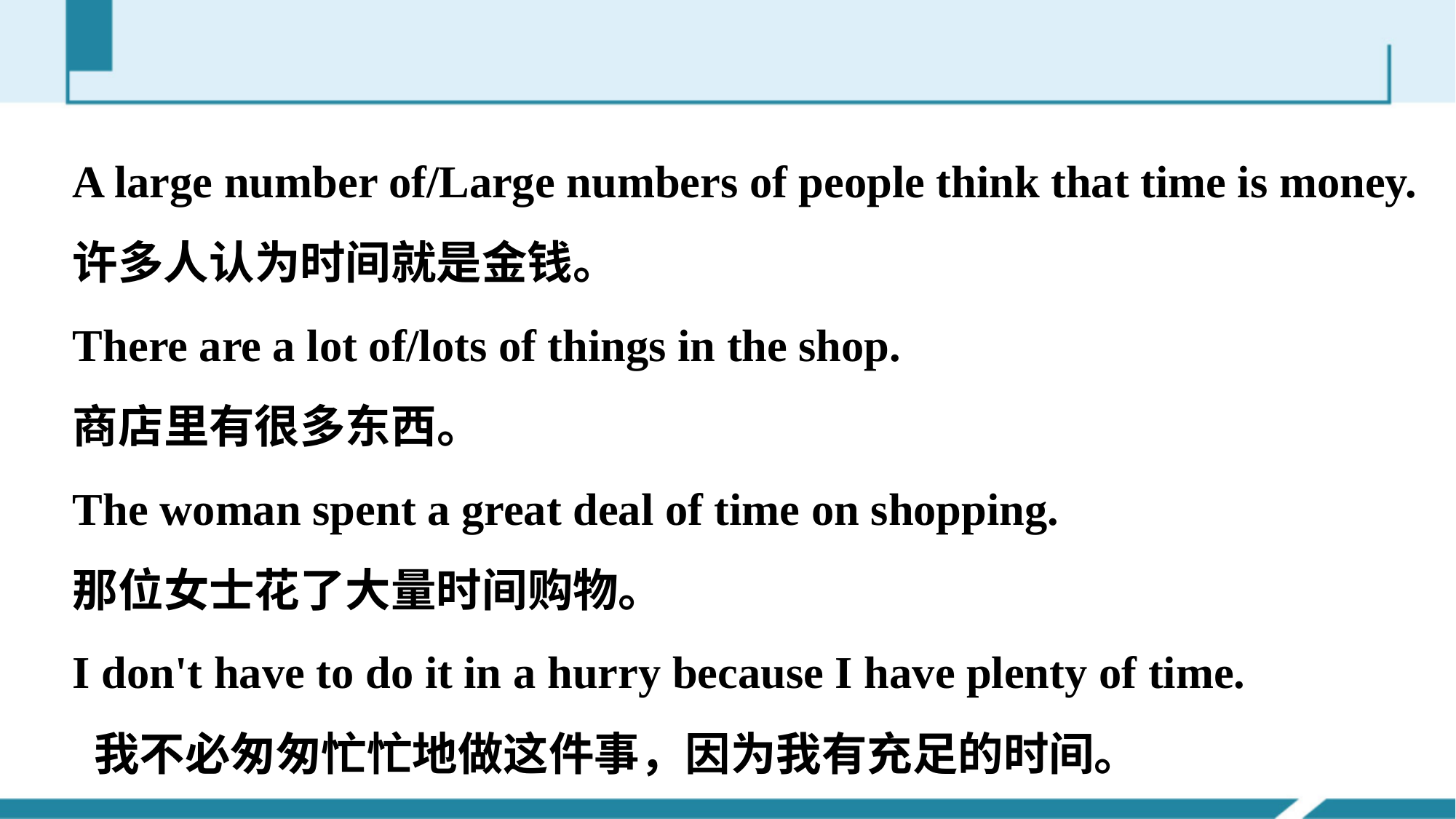

A large number of/Large numbers of people think that time is money.
许多人认为时间就是金钱。
There are a lot of/lots of things in the shop.
商店里有很多东西。
The woman spent a great deal of time on shopping.
那位女士花了大量时间购物。
I don't have to do it in a hurry because I have plenty of time.
 我不必匆匆忙忙地做这件事，因为我有充足的时间。